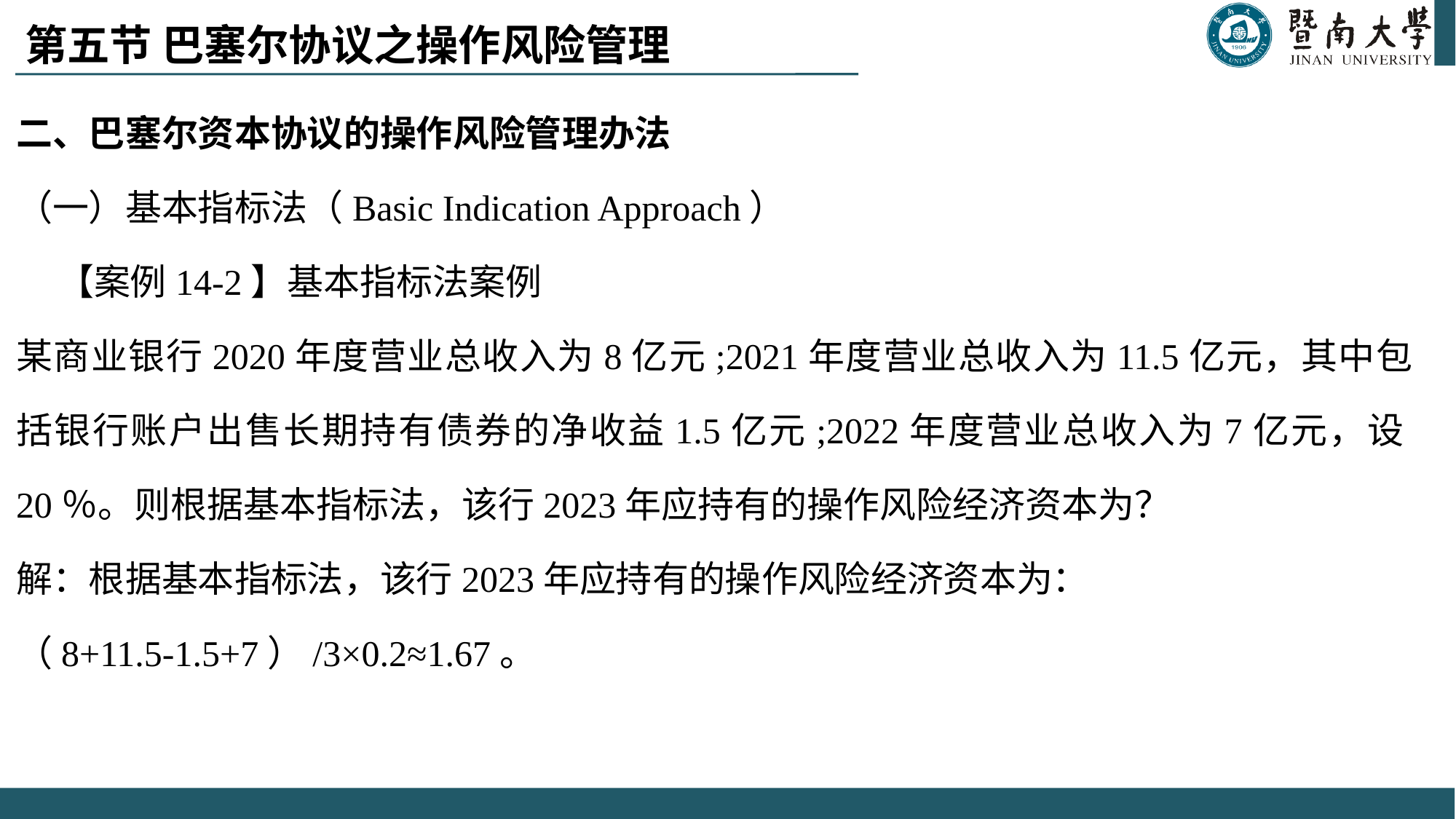

# 第五节 巴塞尔协议之操作风险管理
二、巴塞尔资本协议的操作风险管理办法
（一）基本指标法（Basic Indication Approach）
    【案例14-2】基本指标法案例
某商业银行2020年度营业总收入为8亿元;2021年度营业总收入为11.5亿元，其中包括银行账户出售长期持有债券的净收益1.5亿元;2022年度营业总收入为7亿元，设20％。则根据基本指标法，该行2023年应持有的操作风险经济资本为？
解：根据基本指标法，该行2023年应持有的操作风险经济资本为：
（8+11.5-1.5+7）/3×0.2≈1.67。